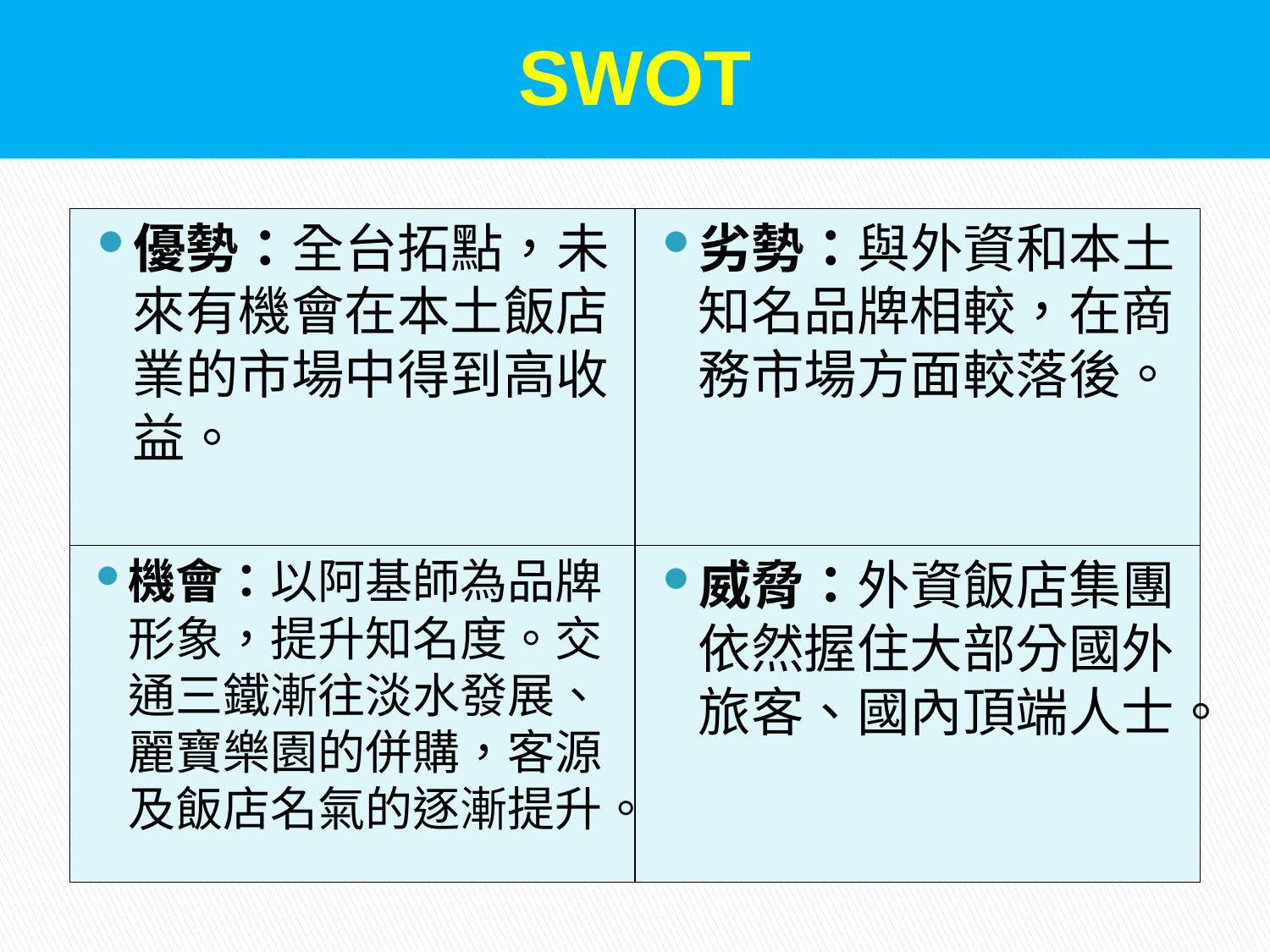

# 福容ＶＳ福華
SWOT
優勢：全台拓點，未來有機會在本土飯店業的市場中得到高收益。

劣勢：與外資和本土知名品牌相較，在商務市場方面較落後。

威脅：外資飯店集團依然握住大部分國外旅客、國內頂端人士。

機會：以阿基師為品牌形象，提升知名度。交通三鐵漸往淡水發展、麗寶樂園的併購，客源及飯店名氣的逐漸提升。